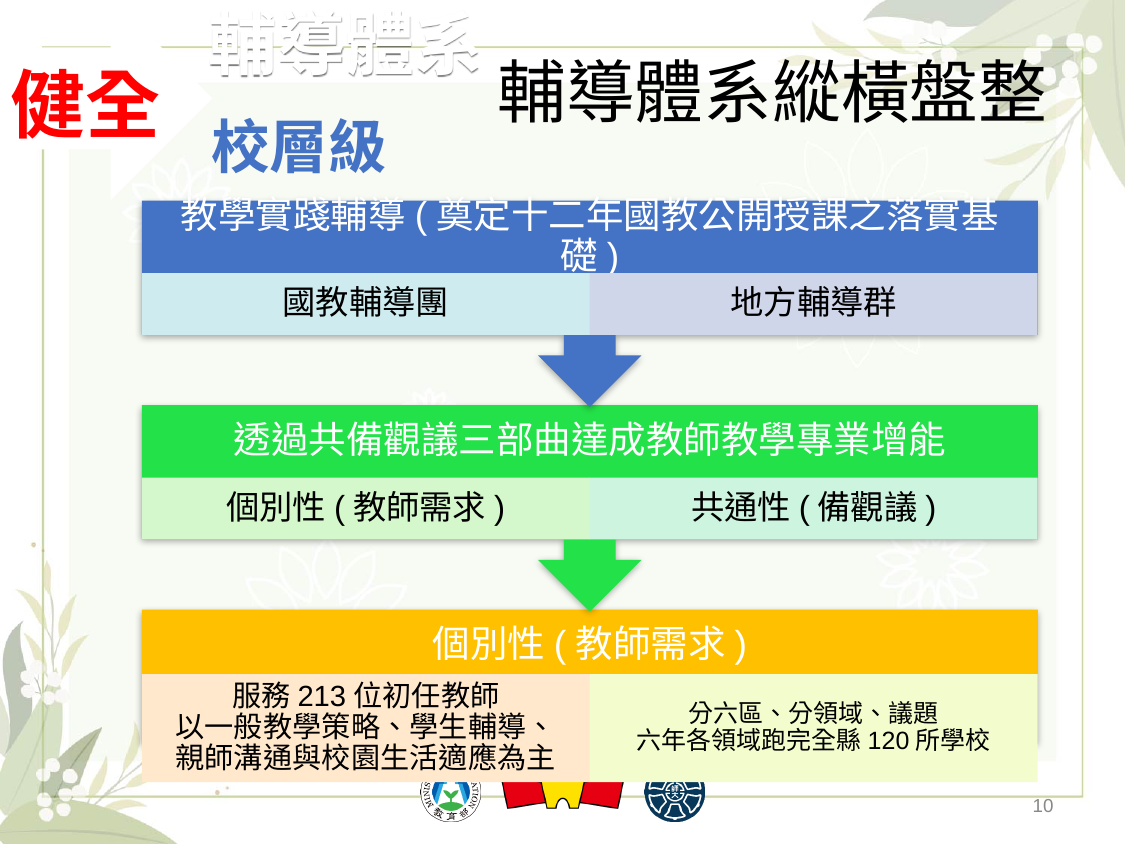

輔導體系

輔導體系縱橫盤整
健全
校層級
教學實踐輔導(奠定十二年國教公開授課之落實基礎)
國教輔導團
地方輔導群
透過共備觀議三部曲達成教師教學專業增能
個別性(教師需求)
共通性(備觀議)
個別性(教師需求)
服務213位初任教師
以一般教學策略、學生輔導、
親師溝通與校園生活適應為主
分六區、分領域、議題
六年各領域跑完全縣120所學校
10